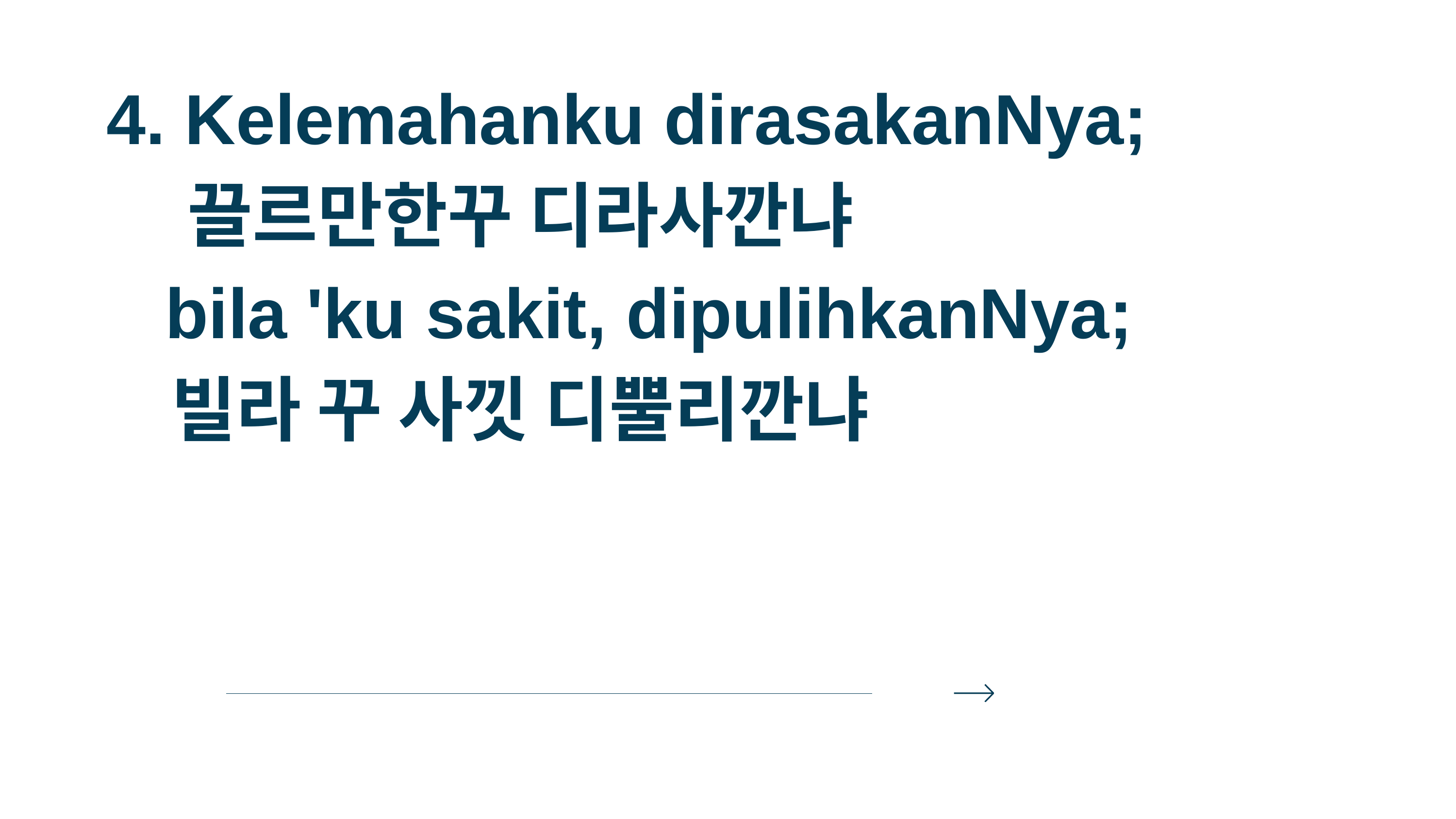

4. Kelemahanku dirasakanNya;
    끌르만한꾸 디라사깐냐
   bila 'ku sakit, dipulihkanNya;
   빌라 꾸 사낏 디뿔리깐냐